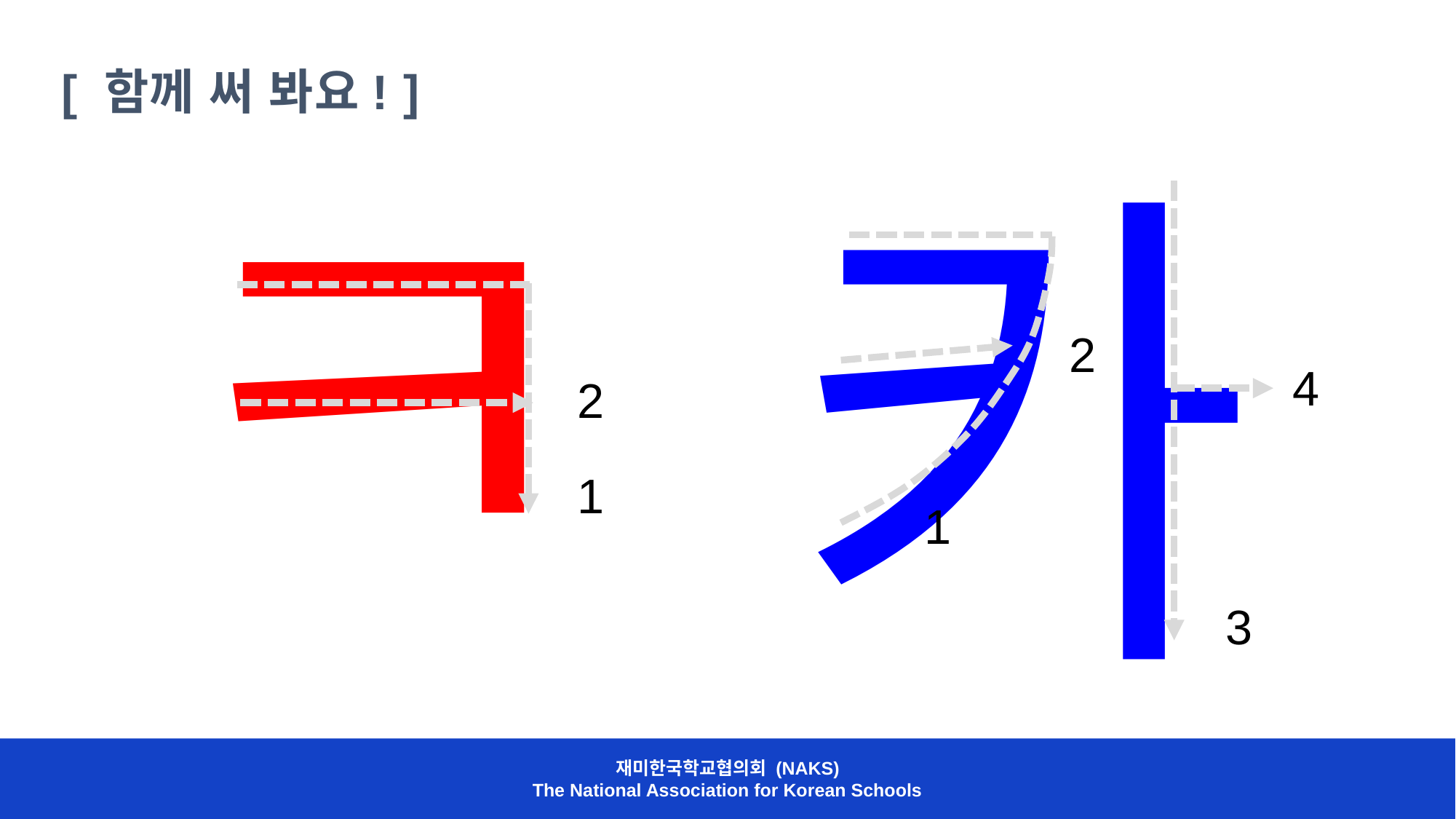

[ 함께 써 봐요! ]
ㅋ
카

2
4
2
1
1
3
재미한국학교협의회 (NAKS)
The National Association for Korean Schools